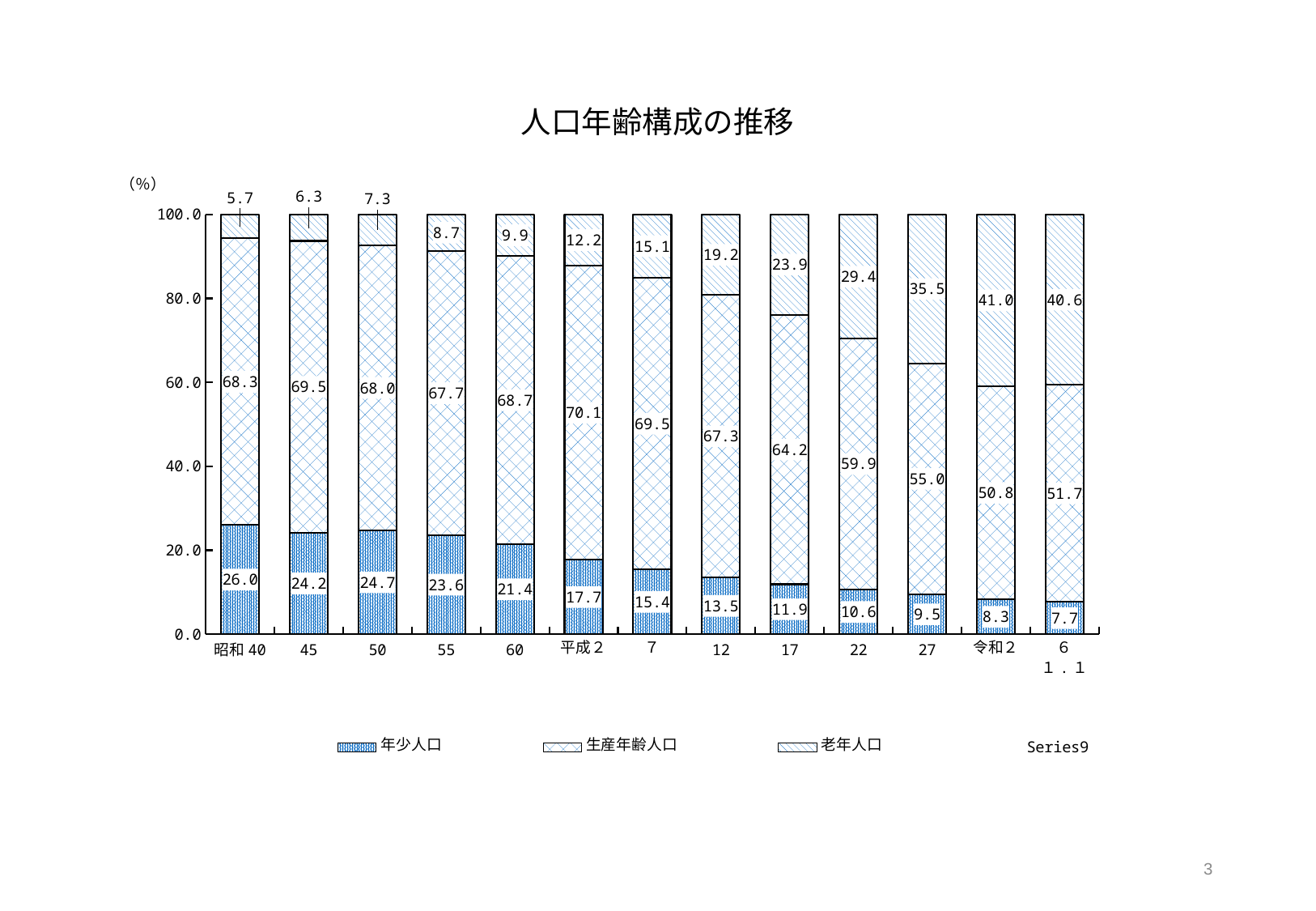

人口年齢構成の推移

### Chart

| Category | 年少人口 | 生産年齢人口 | 老年人口 |  |  |  |  |  |  |
|---|---|---|---|---|---|---|---|---|---|
| 昭和40 | 26.0 | 68.3 | 5.7 | None | None | None | None | None | None |
| 45 | 24.2 | 69.5 | 6.3 | None | None | None | None | None | None |
| 50 | 24.7 | 68.0 | 7.3 | None | None | None | None | None | None |
| 55 | 23.6 | 67.7 | 8.7 | None | None | None | None | None | None |
| 60 | 21.4 | 68.7 | 9.9 | None | None | None | None | None | None |
| 平成２ | 17.7 | 70.1 | 12.2 | None | None | None | None | None | None |
| ７ | 15.4 | 69.5 | 15.1 | None | None | None | None | None | None |
| 12 | 13.5 | 67.3 | 19.2 | None | None | None | None | None | None |
| 17 | 11.9 | 64.2 | 23.9 | None | None | None | None | None | None |
| 22 | 10.6 | 59.9 | 29.4 | None | None | None | None | None | None |
| 27 | 9.5 | 55.0 | 35.5 | None | None | None | None | None | None |
| 令和２ | 8.287582947438773 | 50.756671599751755 | 40.955745452809474 | None | None | None | None | None | None |
| ６
１.１ | 7.661787175316674 | 51.71521514120953 | 40.622997683473805 | None | None | None | None | None | None |
3